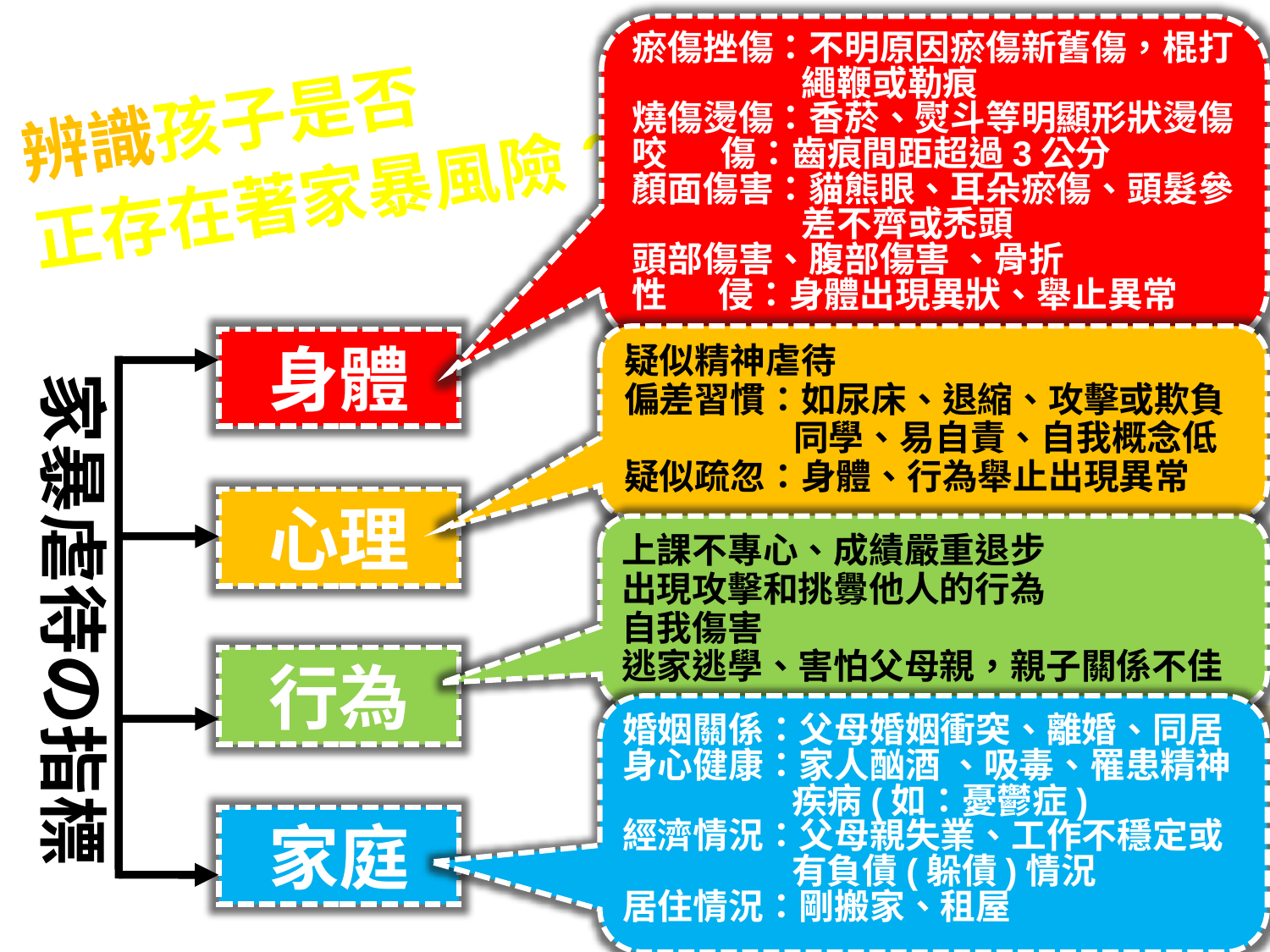

瘀傷挫傷：不明原因瘀傷新舊傷，棍打
                    繩鞭或勒痕
燒傷燙傷：香菸、熨斗等明顯形狀燙傷
咬           傷：齒痕間距超過3公分
顏面傷害：貓熊眼、耳朵瘀傷、頭髮參
                    差不齊或禿頭
頭部傷害、腹部傷害 、骨折
性        侵：身體出現異狀、舉止異常
辨識孩子是否
正存在著家暴風險?
疑似精神虐待
偏差習慣：如尿床、退縮、攻擊或欺負
                    同學、易自責、自我概念低
疑似疏忽：身體、行為舉止出現異常
身體

家暴虐待の指標
家暴
心理
上課不專心、成績嚴重退步
出現攻擊和挑釁他人的行為
自我傷害
逃家逃學、害怕父母親，親子關係不佳

行為
婚姻關係：父母婚姻衝突、離婚、同居
身心健康：家人酗酒 、吸毒、罹患精神
                    疾病(如：憂鬱症)
經濟情況：父母親失業、工作不穩定或
                    有負債(躲債)情況
居住情況：剛搬家、租屋

家庭